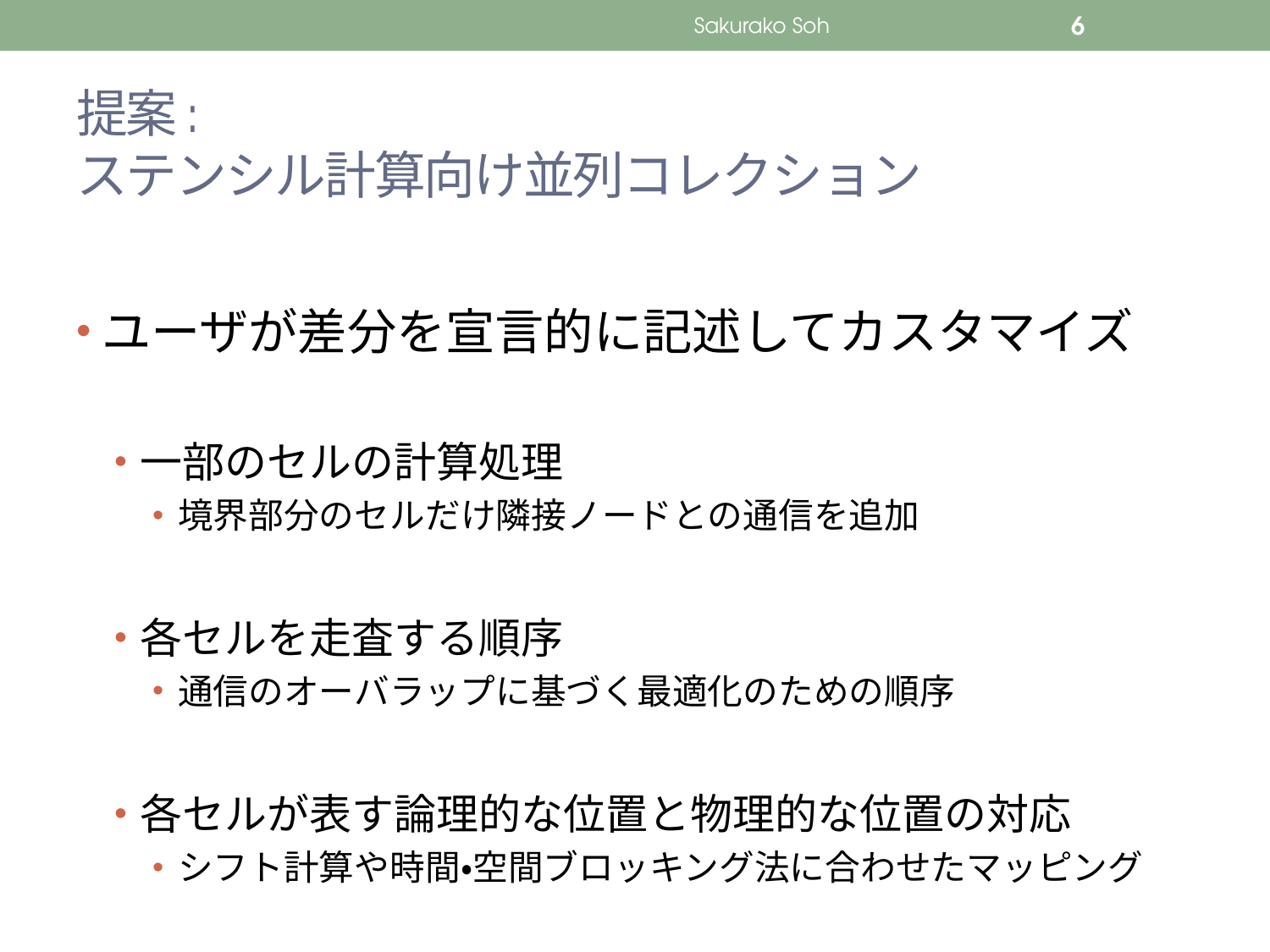

Sakurako Soh
6
# 提案: ステンシル計算向け並列コレクション
ユーザが差分を宣言的に記述してカスタマイズ

一部のセルの計算処理
境界部分のセルだけ隣接ノードとの通信を追加

各セルを走査する順序
通信のオーバラップに基づく最適化のための順序

各セルが表す論理的な位置と物理的な位置の対応
シフト計算や時間・空間ブロッキング法に合わせたマッピング